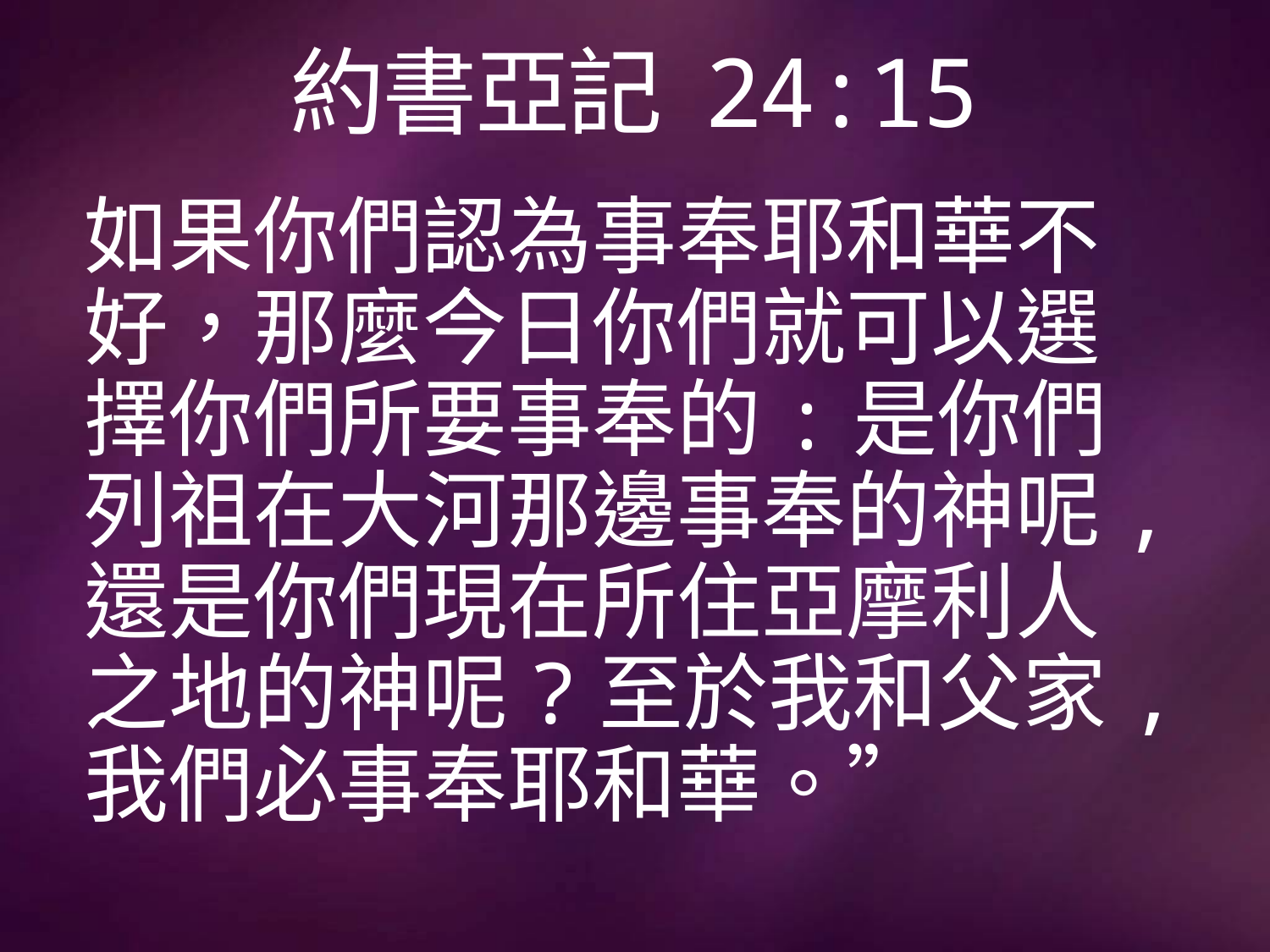

# 約書亞記 24:15
如果你們認為事奉耶和華不好，那麼今日你們就可以選擇你們所要事奉的:是你們列祖在大河那邊事奉的神呢,還是你們現在所住亞摩利人之地的神呢?至於我和父家,我們必事奉耶和華。”